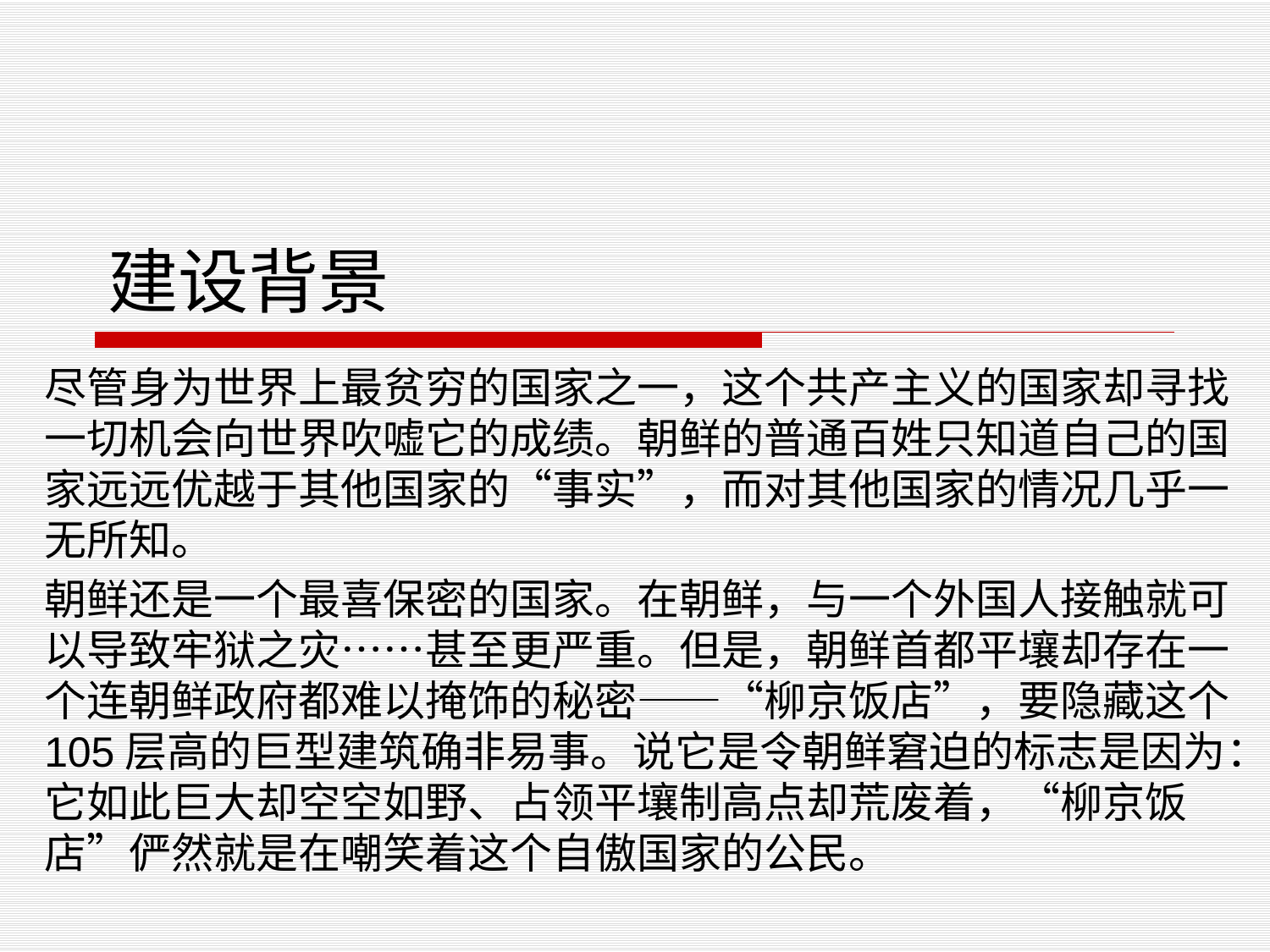

# 建设背景
尽管身为世界上最贫穷的国家之一，这个共产主义的国家​却寻找一切机会向世界吹嘘它的成绩。朝鲜的普通百姓只知道自己的国家远远优越于其他国家的“事实”，而对其他国家的情况几乎一无所知。
朝鲜还是一个最喜保密的国家。在朝鲜，与一个外国人接触就可以导致牢狱之灾……甚至更严重。但是，朝鲜首都平壤却存在一个连朝鲜政府都难以掩饰的秘密——“柳京饭店”，要隐藏这个105层高的巨型建筑确非易事。说它是令朝鲜窘迫的标志是因为：它如此巨大却空空如野、占领平壤制高点却荒废着，“柳京饭店”俨然就是在嘲笑着这个自傲国家的公民。